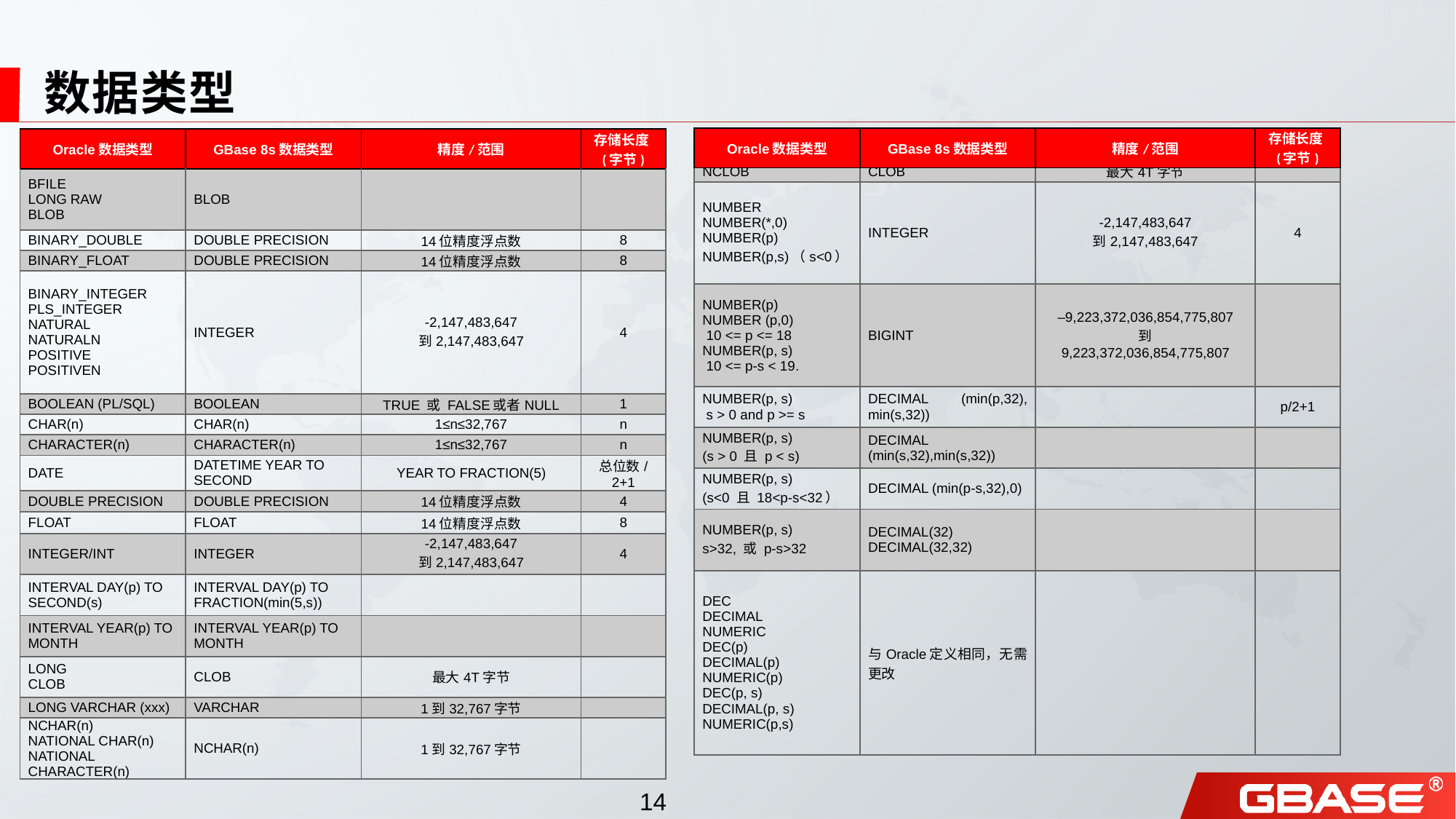

# 数据类型
| Oracle数据类型 | GBase 8s数据类型 | 精度/范围 | 存储长度(字节) |
| --- | --- | --- | --- |
| Oracle数据类型 | GBase 8s数据类型 | 精度/范围 | 存储长度(字节) |
| --- | --- | --- | --- |
| BFILE LONG RAW BLOB | BLOB |  |  |
| BINARY\_DOUBLE | DOUBLE PRECISION | 14位精度浮点数 | 8 |
| BINARY\_FLOAT | DOUBLE PRECISION | 14位精度浮点数 | 8 |
| BINARY\_INTEGER PLS\_INTEGER NATURAL NATURALN POSITIVE POSITIVEN | INTEGER | -2,147,483,647 到2,147,483,647 | 4 |
| BOOLEAN (PL/SQL) | BOOLEAN | TRUE 或 FALSE或者NULL | 1 |
| CHAR(n) | CHAR(n) | 1≤n≤32,767 | n |
| CHARACTER(n) | CHARACTER(n) | 1≤n≤32,767 | n |
| DATE | DATETIME YEAR TO SECOND | YEAR TO FRACTION(5) | 总位数/2+1 |
| DOUBLE PRECISION | DOUBLE PRECISION | 14位精度浮点数 | 4 |
| FLOAT | FLOAT | 14位精度浮点数 | 8 |
| INTEGER/INT | INTEGER | -2,147,483,647 到2,147,483,647 | 4 |
| INTERVAL DAY(p) TO SECOND(s) | INTERVAL DAY(p) TO FRACTION(min(5,s)) |  |  |
| INTERVAL YEAR(p) TO MONTH | INTERVAL YEAR(p) TO MONTH |  |  |
| LONG CLOB | CLOB | 最大4T字节 |  |
| LONG VARCHAR (xxx) | VARCHAR | 1到32,767字节 |  |
| NCHAR(n) NATIONAL CHAR(n) NATIONAL CHARACTER(n) | NCHAR(n) | 1到32,767字节 |  |
| NCLOB | CLOB | 最大4T字节 |  |
| --- | --- | --- | --- |
| NUMBER NUMBER(\*,0) NUMBER(p) NUMBER(p,s)（s<0） | INTEGER | -2,147,483,647 到2,147,483,647 | 4 |
| NUMBER(p) NUMBER (p,0) 10 <= p <= 18 NUMBER(p, s) 10 <= p-s < 19. | BIGINT | –9,223,372,036,854,775,807 到 9,223,372,036,854,775,807 |  |
| NUMBER(p, s) s > 0 and p >= s | DECIMAL (min(p,32), min(s,32)) |  | p/2+1 |
| NUMBER(p, s) (s > 0 且 p < s) | DECIMAL (min(s,32),min(s,32)) |  |  |
| NUMBER(p, s) (s<0 且 18<p-s<32） | DECIMAL (min(p-s,32),0) |  |  |
| NUMBER(p, s) s>32, 或 p-s>32 | DECIMAL(32) DECIMAL(32,32) |  |  |
| DEC DECIMAL NUMERIC DEC(p) DECIMAL(p) NUMERIC(p) DEC(p, s) DECIMAL(p, s) NUMERIC(p,s) | 与Oracle定义相同，无需更改 |  |  |